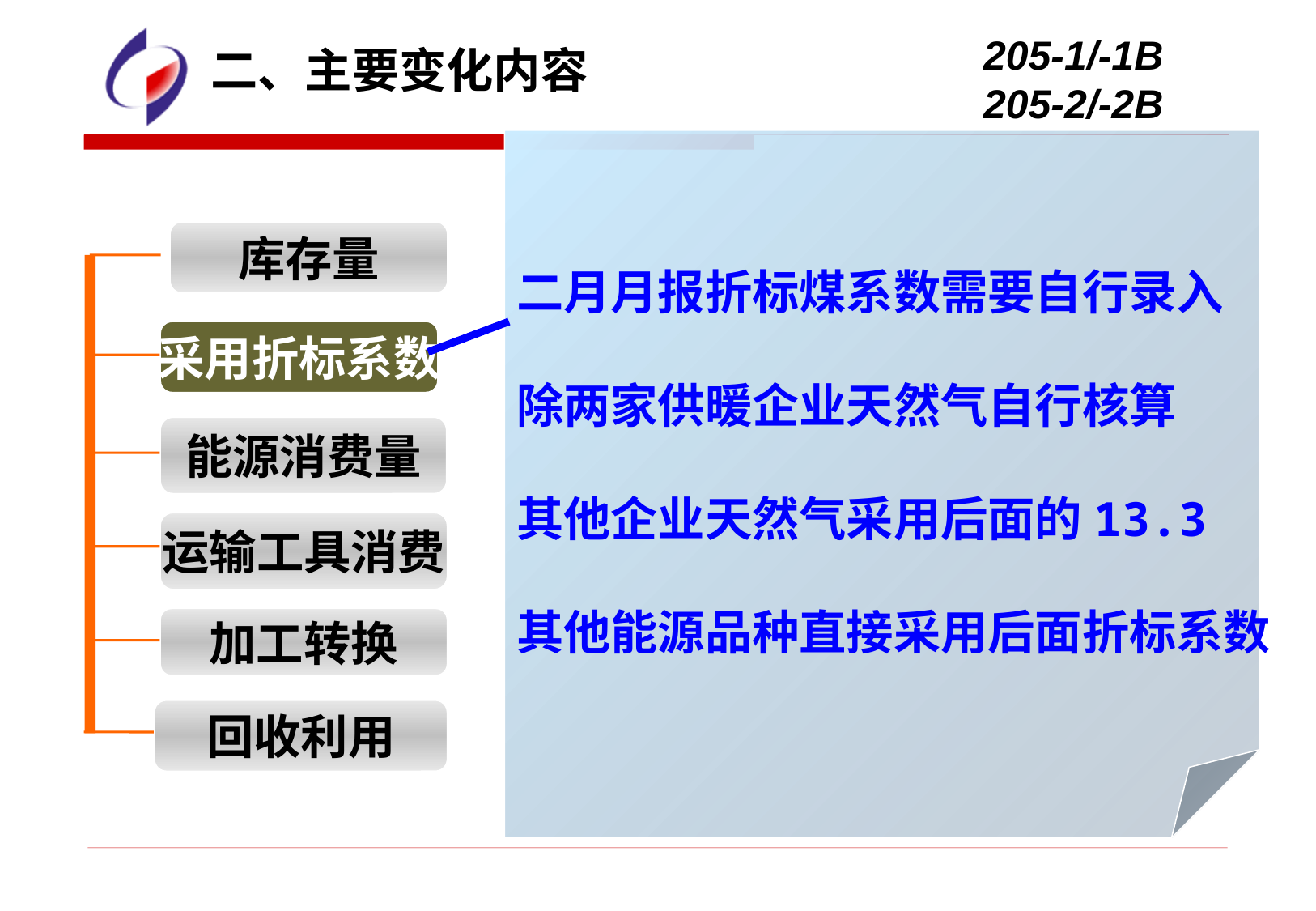

二、主要变化内容
205-1/-1B
205-2/-2B

二月月报折标煤系数需要自行录入

除两家供暖企业天然气自行核算

其他企业天然气采用后面的13.3

其他能源品种直接采用后面折标系数
库存量

采用折标系数

能源消费量

运输工具消费

加工转换

回收利用